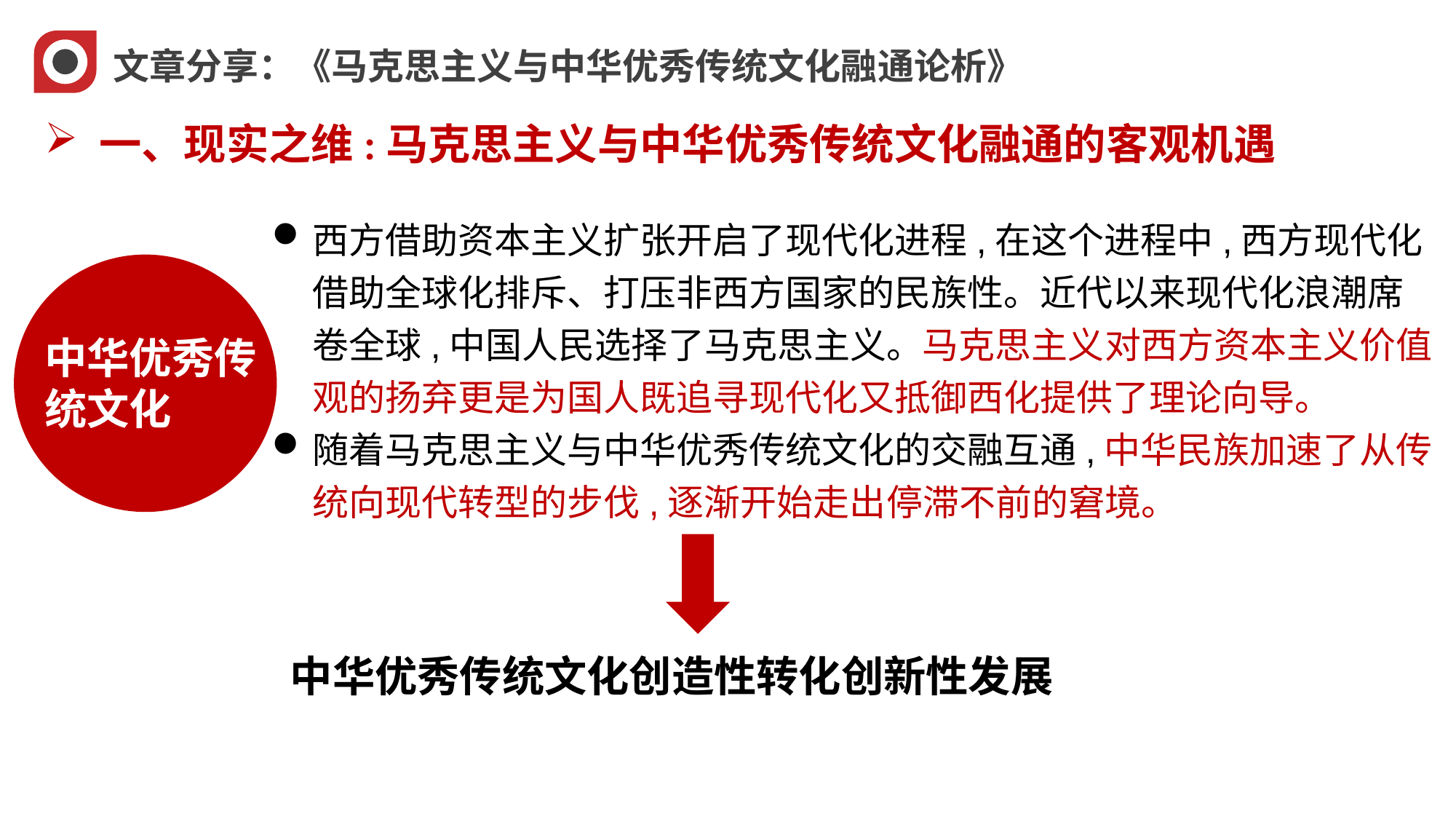

文章分享：《马克思主义与中华优秀传统文化融通论析》
一、现实之维:马克思主义与中华优秀传统文化融通的客观机遇
西方借助资本主义扩张开启了现代化进程,在这个进程中,西方现代化借助全球化排斥、打压非西方国家的民族性。近代以来现代化浪潮席卷全球,中国人民选择了马克思主义。马克思主义对西方资本主义价值观的扬弃更是为国人既追寻现代化又抵御西化提供了理论向导。
随着马克思主义与中华优秀传统文化的交融互通,中华民族加速了从传统向现代转型的步伐,逐渐开始走出停滞不前的窘境。

中华优秀传统文化

中华优秀传统文化创造性转化创新性发展